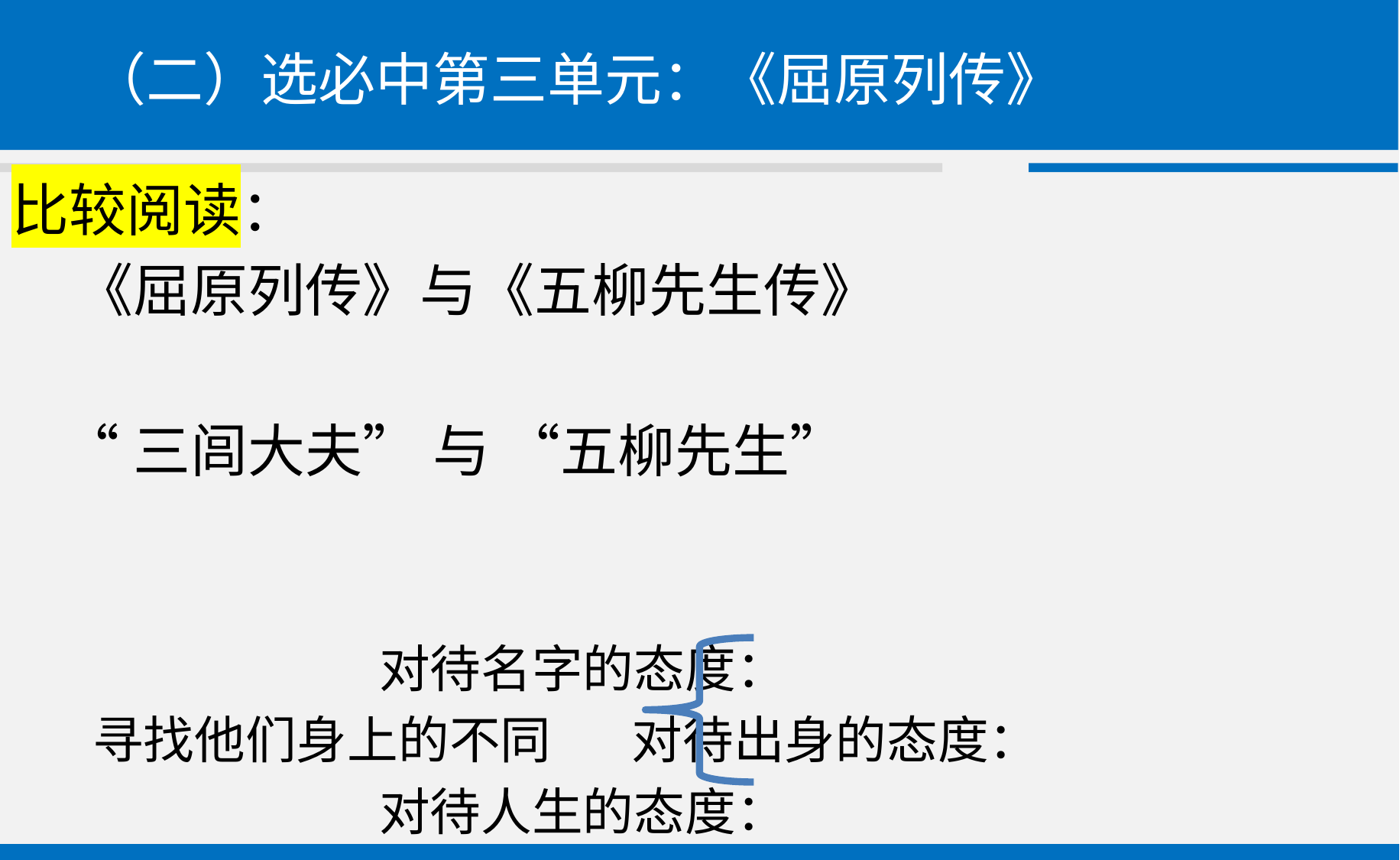

# （二）选必中第三单元：《屈原列传》
比较阅读：
    《屈原列传》与《五柳先生传》

    “三闾大夫” 与 “五柳先生”

                               对待名字的态度：
      寻找他们身上的不同       对待出身的态度：
                               对待人生的态度：